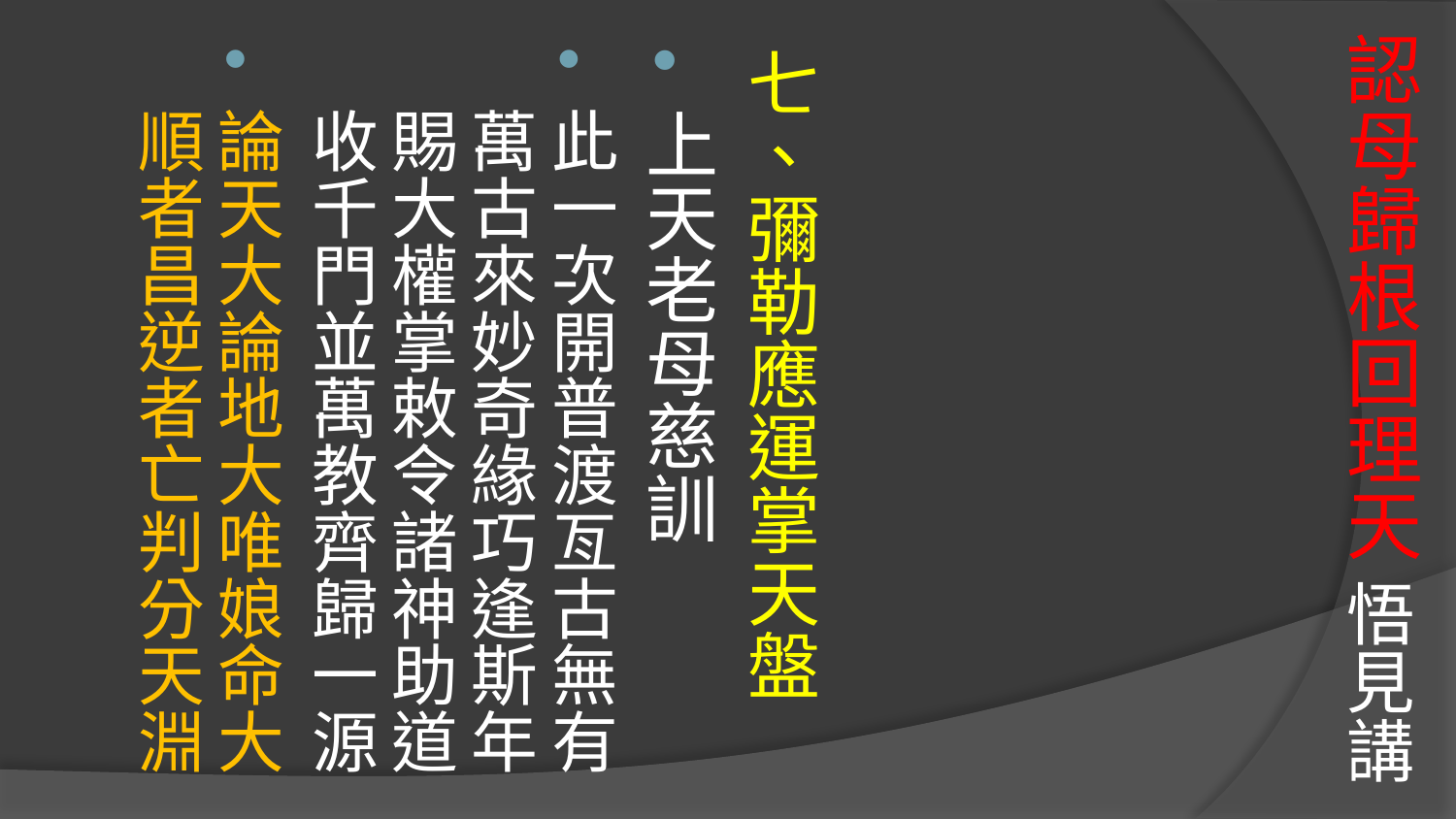

# 認母歸根回理天 悟見講
七、彌勒應運掌天盤
上天老母慈訓
此一次開普渡亙古無有
萬古來妙奇緣巧逢斯年
賜大權掌敕令諸神助道
收千門並萬教齊歸一源
論天大論地大唯娘命大
順者昌逆者亡判分天淵